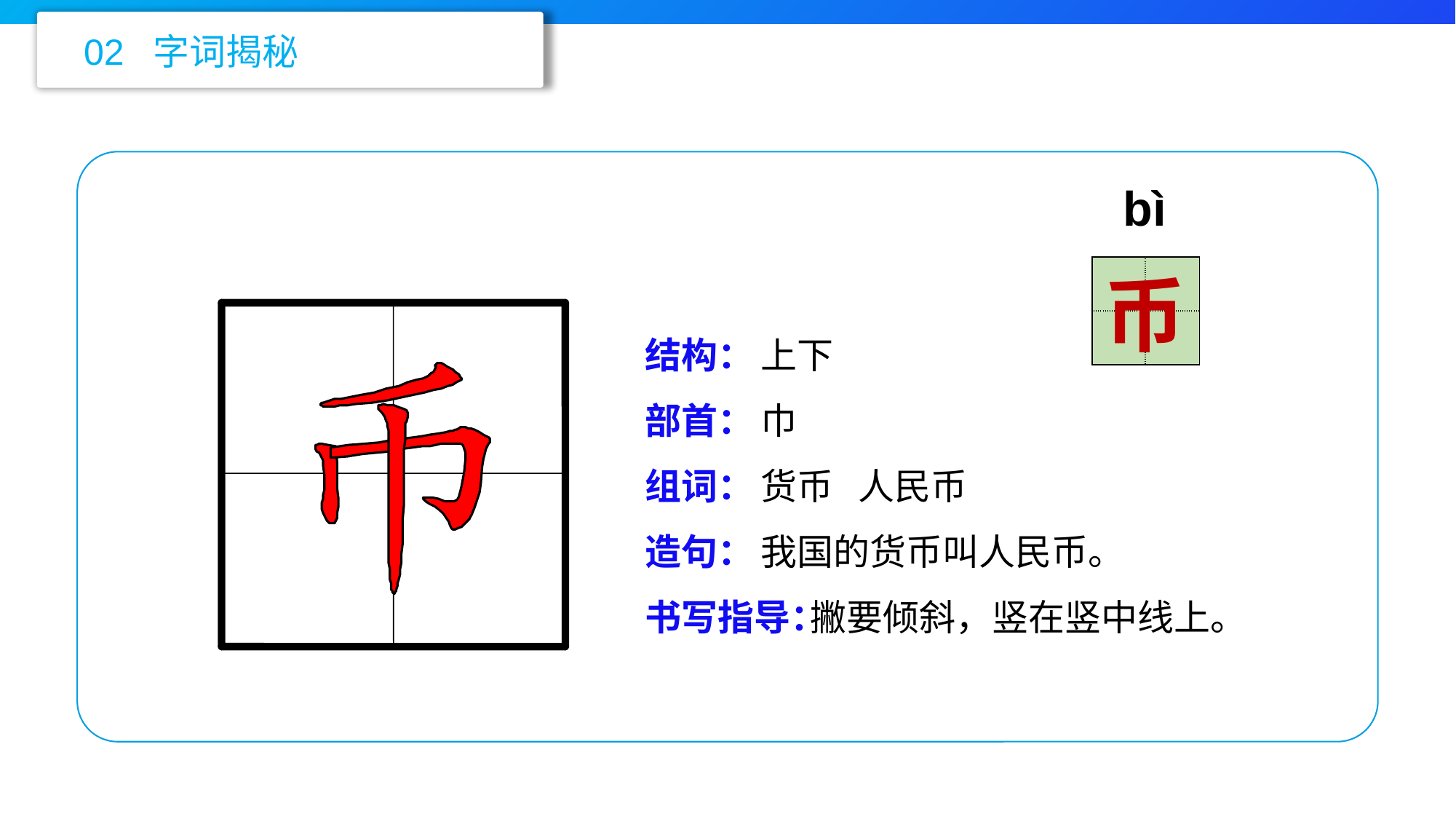

02  字词揭秘
bì
|  |  |
| --- | --- |
|  |  |
币

结构：
部首：
组词：
造句：
书写指导：

上下
巾
货币   人民币
我国的货币叫人民币。
     撇要倾斜，竖在竖中线上。